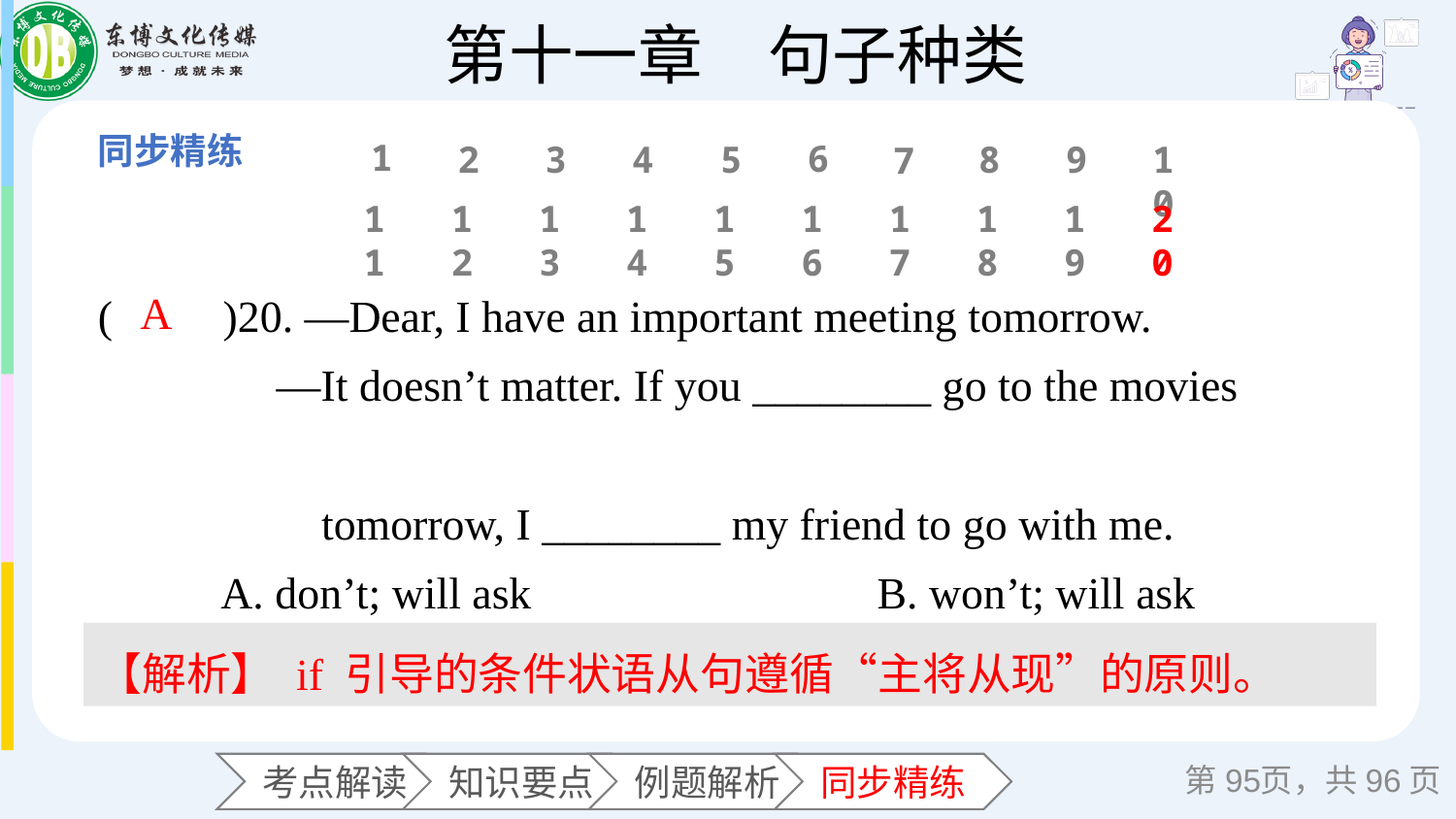

1
6
2
3
4
5
8
9
10
7
11
12
13
14
15
16
17
18
19
20
(　　)20. —Dear, I have an important meeting tomorrow.
                —It doesn’t matter. If you ________ go to the movies
                    tomorrow, I ________ my friend to go with me.
           A. don’t; will ask                               B. won’t; will ask
           C. don’t; ask                                       D. won’t; ask
A
【解析】 if 引导的条件状语从句遵循“主将从现”的原则。
第95页，共96页